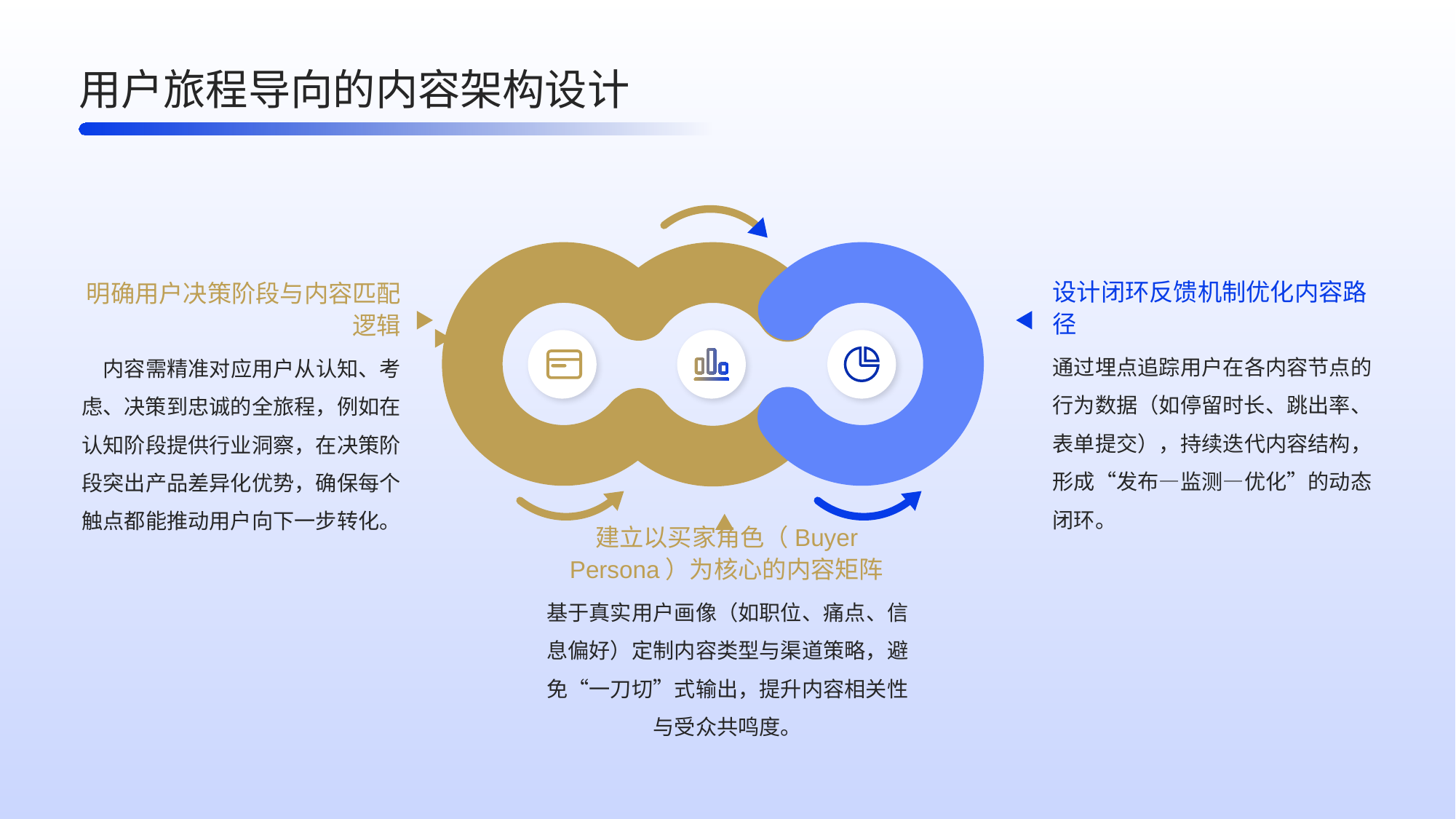

用户旅程导向的内容架构设计

设计闭环反馈机制优化内容路径
明确用户决策阶段与内容匹配逻辑

通过埋点追踪用户在各内容节点的行为数据（如停留时长、跳出率、表单提交），持续迭代内容结构，形成“发布—监测—优化”的动态闭环。
内容需精准对应用户从认知、考虑、决策到忠诚的全旅程，例如在认知阶段提供行业洞察，在决策阶段突出产品差异化优势，确保每个触点都能推动用户向下一步转化。

建立以买家角色（Buyer Persona）为核心的内容矩阵
基于真实用户画像（如职位、痛点、信息偏好）定制内容类型与渠道策略，避免“一刀切”式输出，提升内容相关性与受众共鸣度。